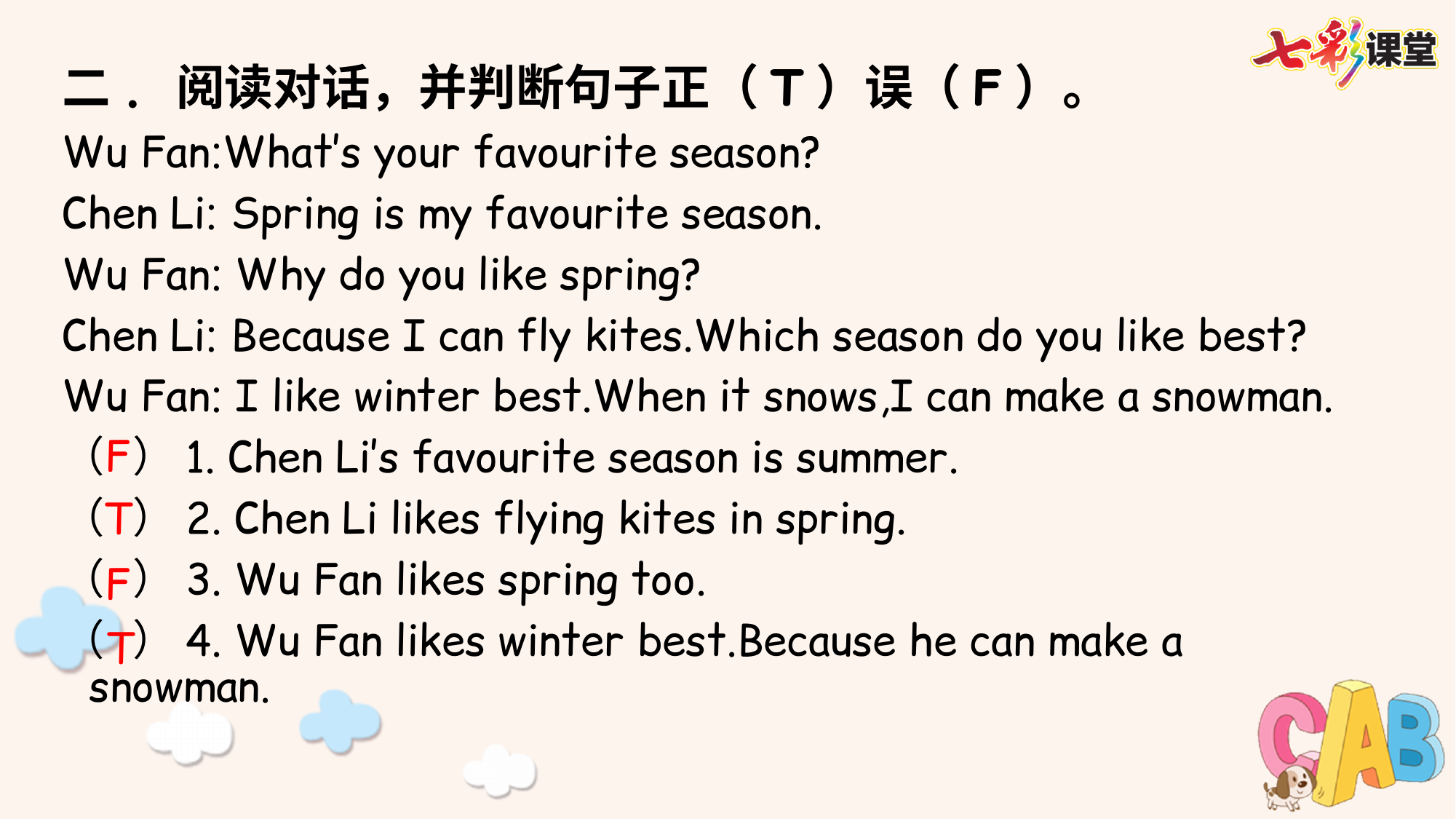

二. 阅读对话，并判断句子正（T）误（F）。
Wu Fan:What’s your favourite season?
Chen Li: Spring is my favourite season.
Wu Fan: Why do you like spring?
Chen Li: Because I can fly kites.Which season do you like best?
Wu Fan: I like winter best.When it snows,I can make a snowman.
（   ）1. Chen Li’s favourite season is summer.
（   ）2. Chen Li likes flying kites in spring.
（   ）3. Wu Fan likes spring too.
（   ）4. Wu Fan likes winter best.Because he can make a snowman.
F
T
F
T